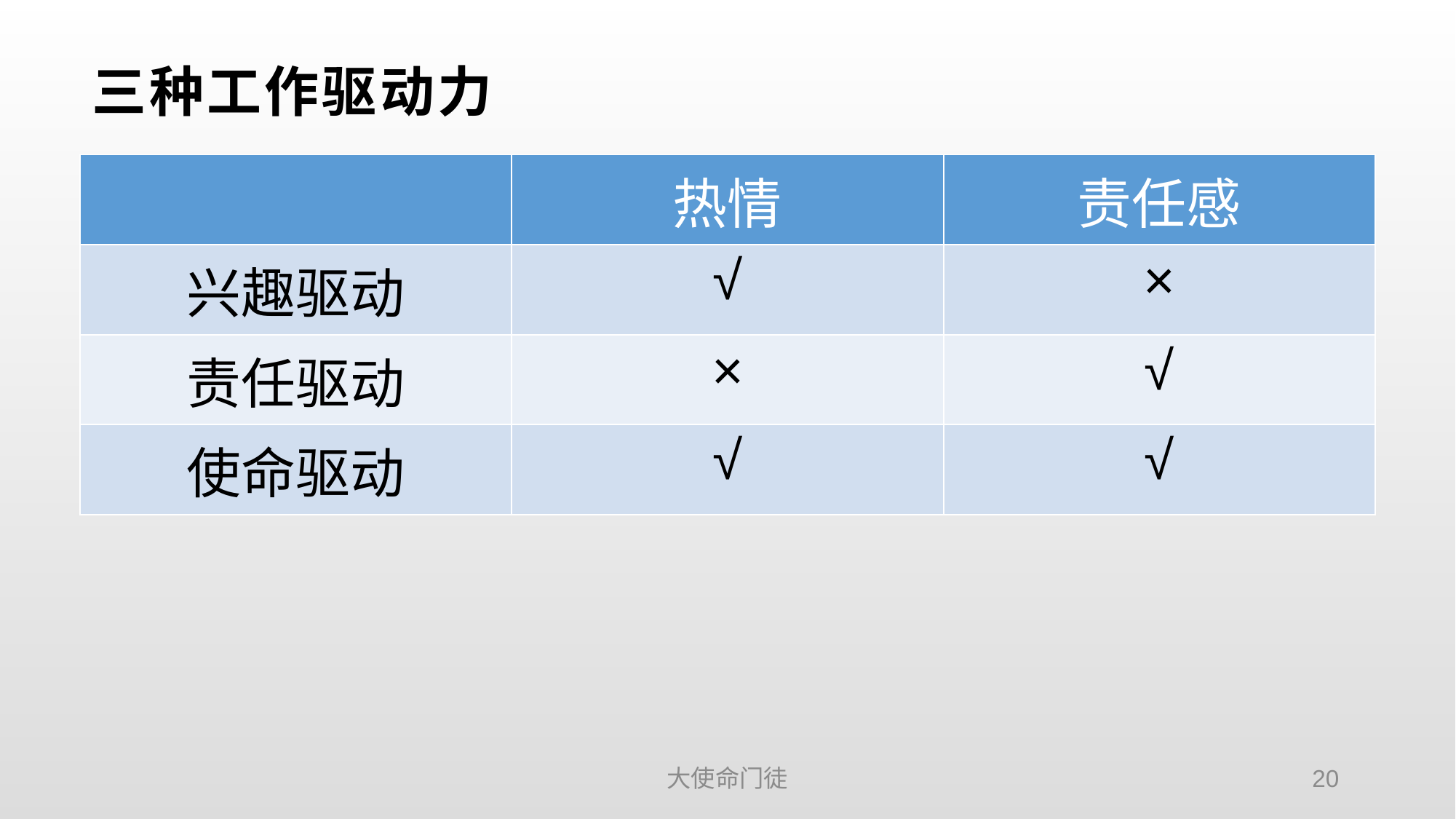

# 三种工作驱动力
|  | 热情 | 责任感 |
| --- | --- | --- |
| 兴趣驱动 | √ | × |
| 责任驱动 | × | √ |
| 使命驱动 | √ | √ |
大使命门徒
20